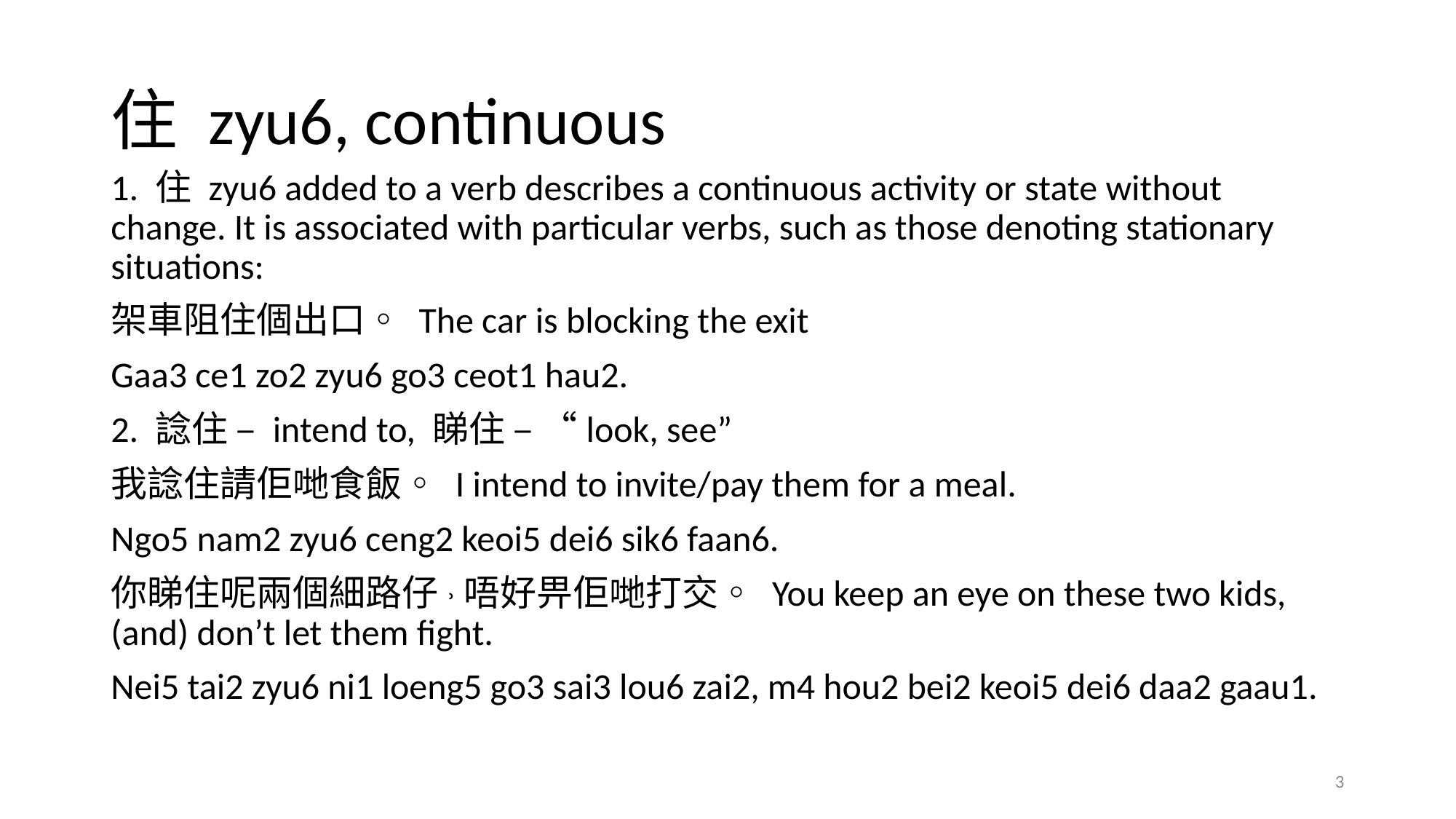

# 住 zyu6, continuous
1. 住 zyu6 added to a verb describes a continuous activity or state without change. It is associated with particular verbs, such as those denoting stationary situations:
架車阻住個出口◦ The car is blocking the exit
Gaa3 ce1 zo2 zyu6 go3 ceot1 hau2.
2. 諗住 – intend to, 睇住 – “look, see”
我諗住請佢哋食飯◦ I intend to invite/pay them for a meal.
Ngo5 nam2 zyu6 ceng2 keoi5 dei6 sik6 faan6.
你睇住呢兩個細路仔˒唔好畀佢哋打交◦ You keep an eye on these two kids, (and) don’t let them fight.
Nei5 tai2 zyu6 ni1 loeng5 go3 sai3 lou6 zai2, m4 hou2 bei2 keoi5 dei6 daa2 gaau1.

3